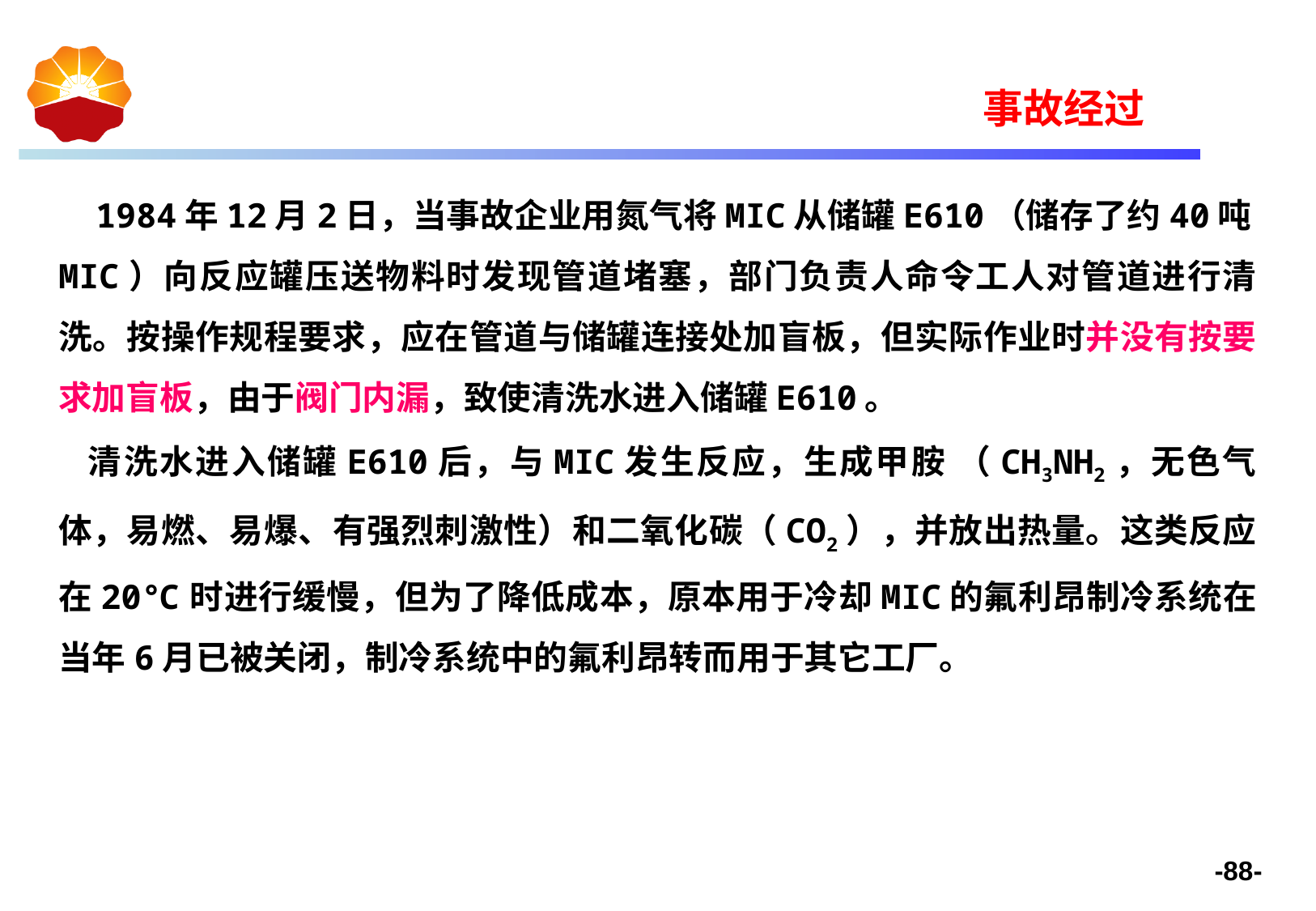

事故经过
    1984年12月2日，当事故企业用氮气将MIC从储罐E610（储存了约40吨MIC）向反应罐压送物料时发现管道堵塞，部门负责人命令工人对管道进行清洗。按操作规程要求，应在管道与储罐连接处加盲板，但实际作业时并没有按要求加盲板，由于阀门内漏，致使清洗水进入储罐E610。
  清洗水进入储罐E610后，与MIC发生反应，生成甲胺 （CH3NH2，无色气体，易燃、易爆、有强烈刺激性）和二氧化碳（CO2），并放出热量。这类反应在20℃时进行缓慢，但为了降低成本，原本用于冷却MIC的氟利昂制冷系统在当年6月已被关闭，制冷系统中的氟利昂转而用于其它工厂。